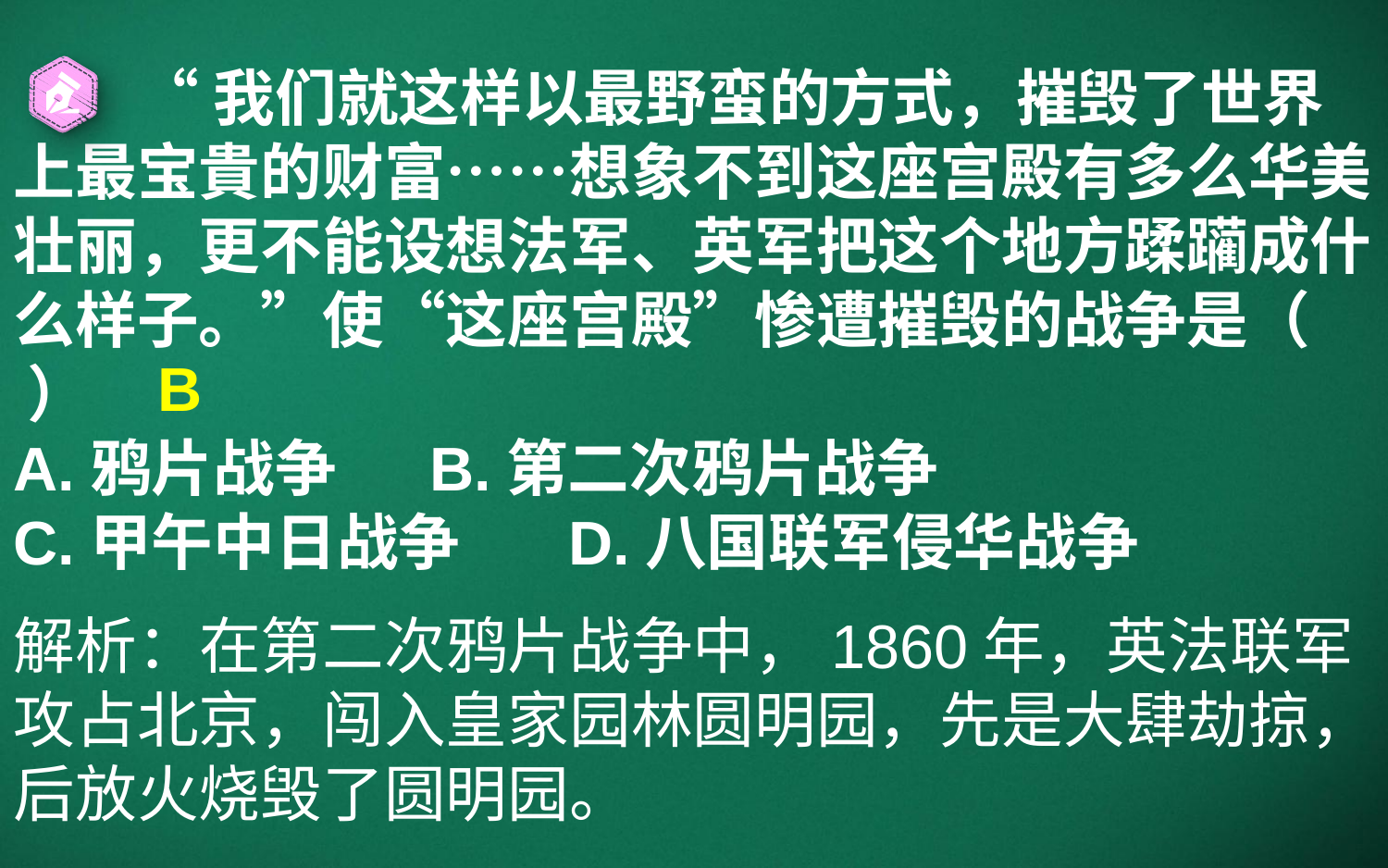

“我们就这样以最野蛮的方式，摧毁了世界上最宝貴的财富……想象不到这座宫殿有多么华美壮丽，更不能设想法军、英军把这个地方蹂躏成什么样子。”使“这座宫殿”惨遭摧毁的战争是（   ）
A.鸦片战争	B.第二次鸦片战争
C.甲午中日战争	D.八国联军侵华战争

B
解析：在第二次鸦片战争中，1860年，英法联军攻占北京，闯入皇家园林圆明园，先是大肆劫掠，后放火烧毁了圆明园。